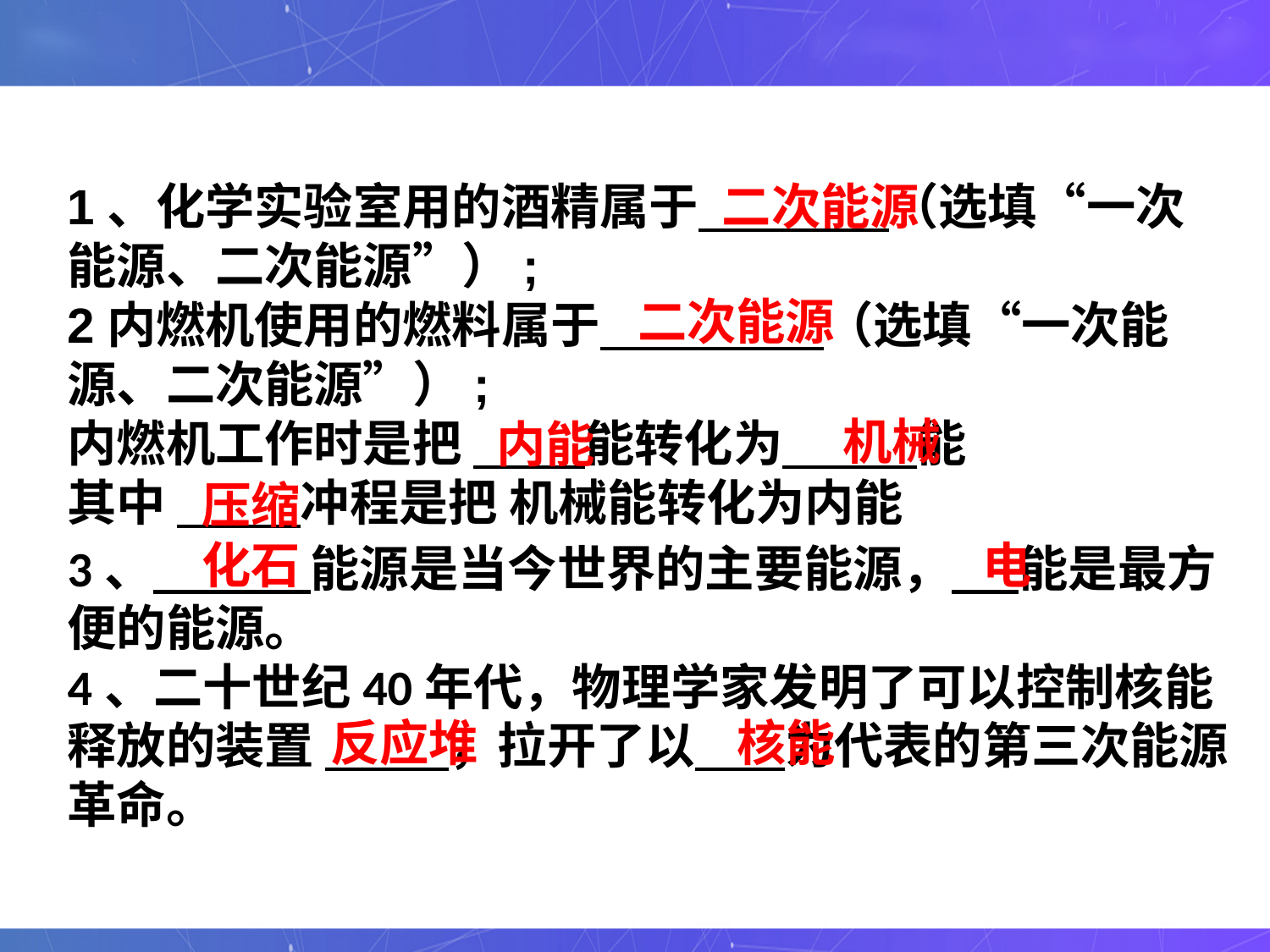

1、化学实验室用的酒精属于                 （选填“一次能源、二次能源”）;
2内燃机使用的燃料属于                    （选填“一次能源、二次能源”）;
内燃机工作时是把           能转化为            能
其中            冲程是把 机械能转化为内能

二次能源
二次能源
机械
内能
压缩
化石
电
3、              能源是当今世界的主要能源，      能是最方便的能源。
4、二十世纪40年代，物理学家发明了可以控制核能释放的装置            ，拉开了以        为代表的第三次能源革命。
反应堆
核能